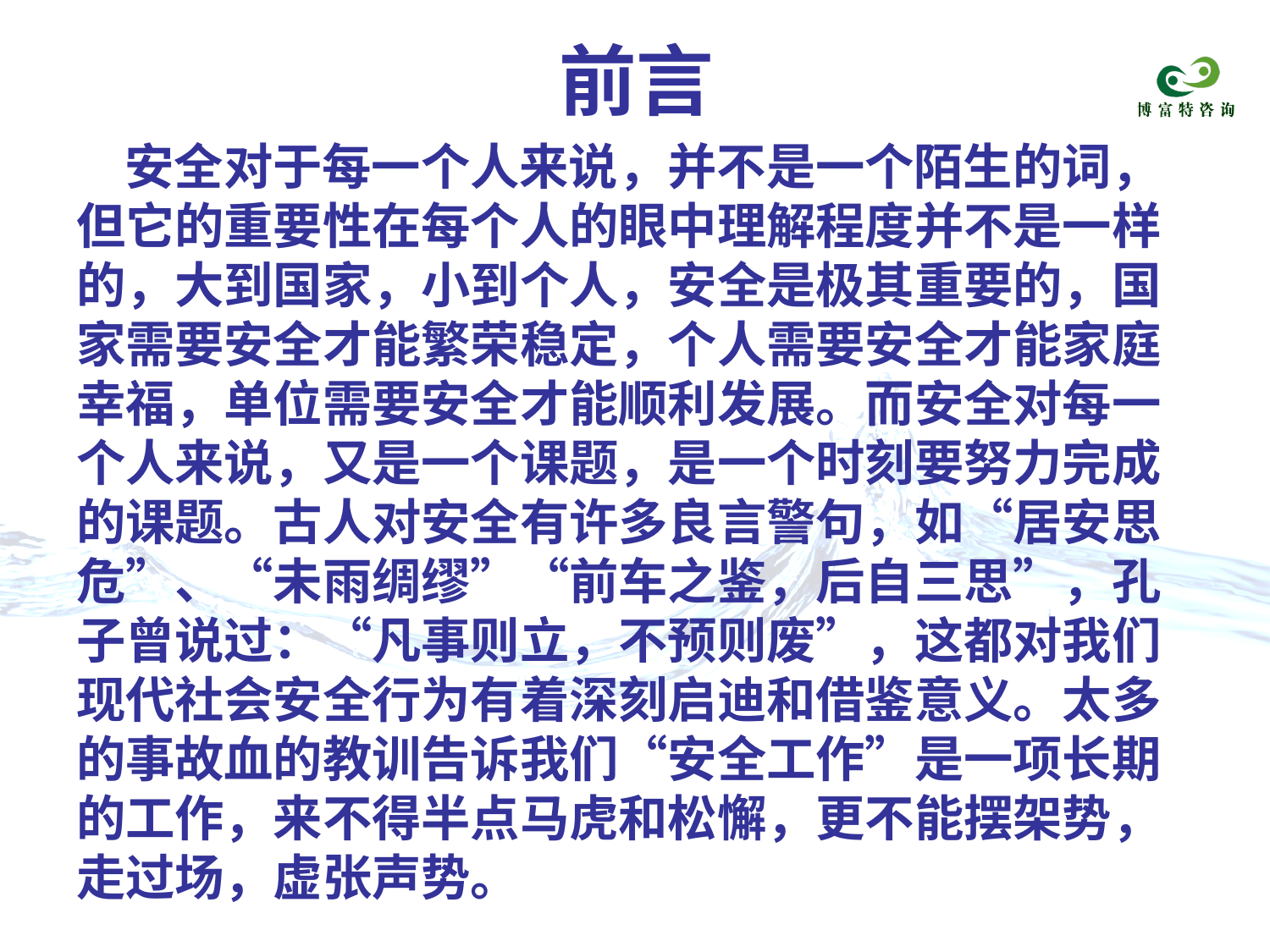

前言
   安全对于每一个人来说，并不是一个陌生的词，但它的重要性在每个人的眼中理解程度并不是一样的，大到国家，小到个人，安全是极其重要的，国家需要安全才能繁荣稳定，个人需要安全才能家庭幸福，单位需要安全才能顺利发展。而安全对每一个人来说，又是一个课题，是一个时刻要努力完成的课题。古人对安全有许多良言警句，如“居安思危”、“未雨绸缪”“前车之鉴，后自三思”，孔子曾说过：“凡事则立，不预则废”，这都对我们现代社会安全行为有着深刻启迪和借鉴意义。太多的事故血的教训告诉我们“安全工作”是一项长期的工作，来不得半点马虎和松懈，更不能摆架势，走过场，虚张声势。